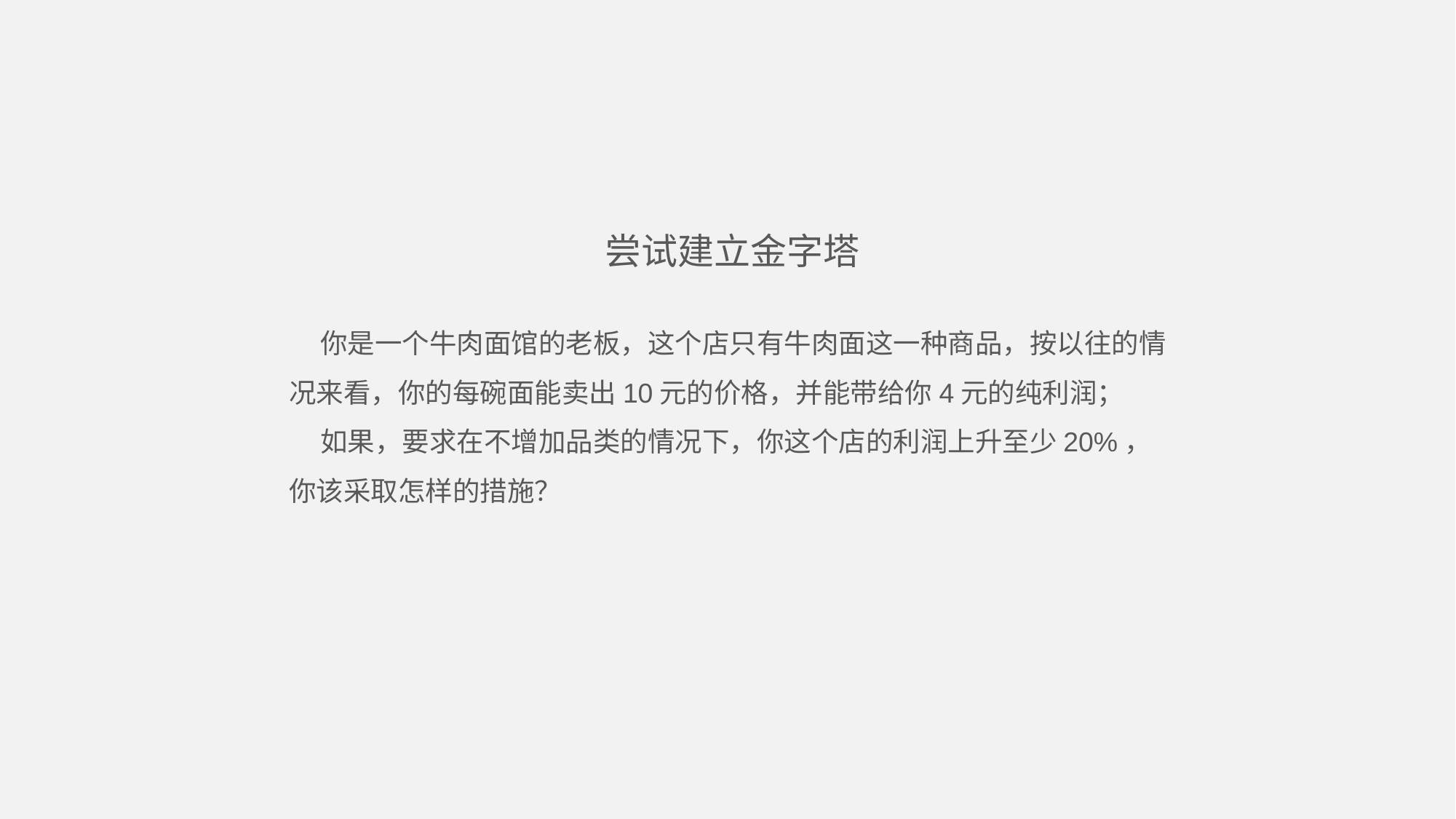

尝试建立金字塔
    你是一个牛肉面馆的老板，这个店只有牛肉面这一种商品，按以往的情况来看，你的每碗面能卖出10元的价格，并能带给你4元的纯利润；
    如果，要求在不增加品类的情况下，你这个店的利润上升至少20%，你该采取怎样的措施？